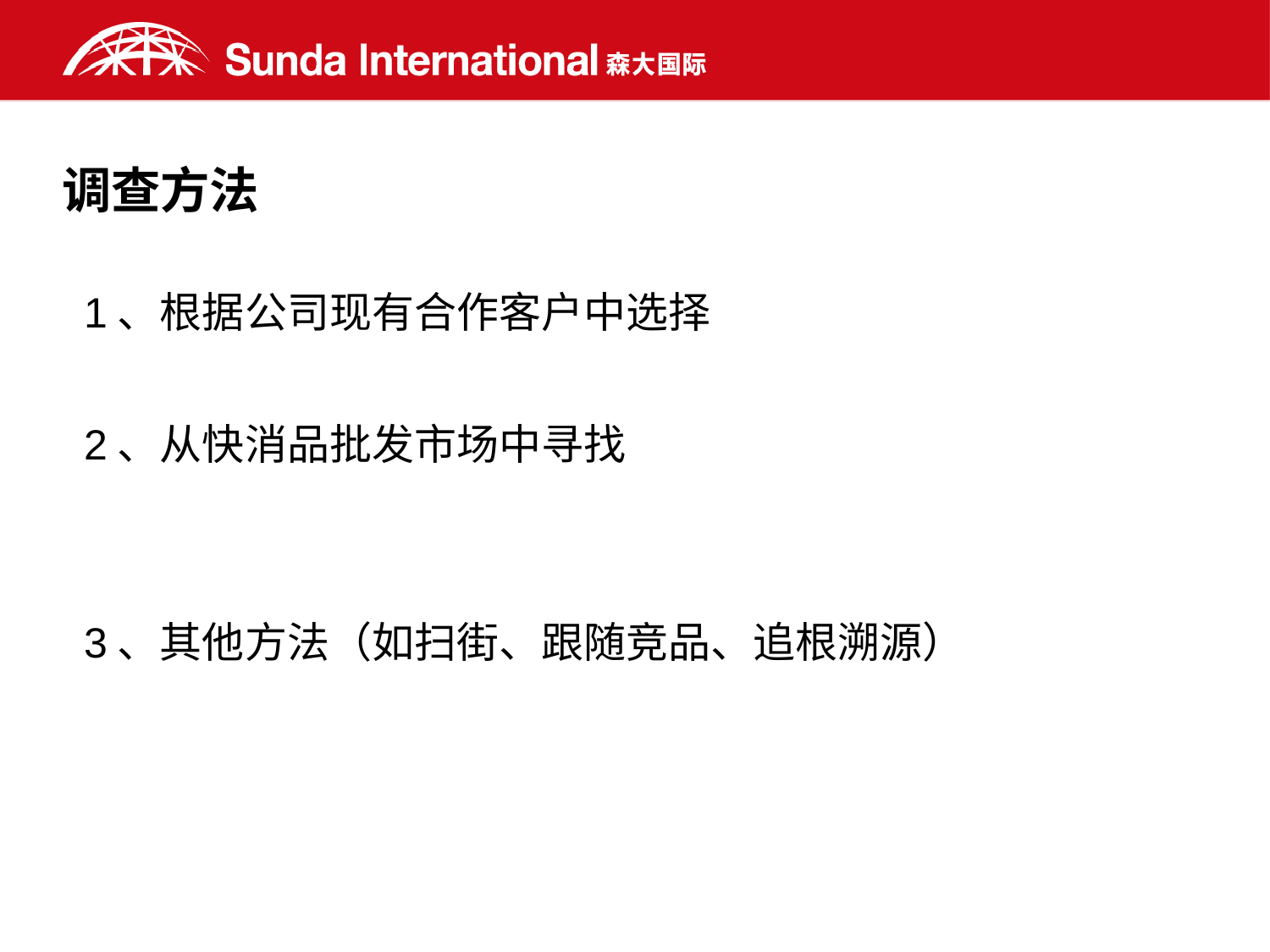

# 调查方法
1、根据公司现有合作客户中选择

2、从快消品批发市场中寻找

3、其他方法（如扫街、跟随竞品、追根溯源）